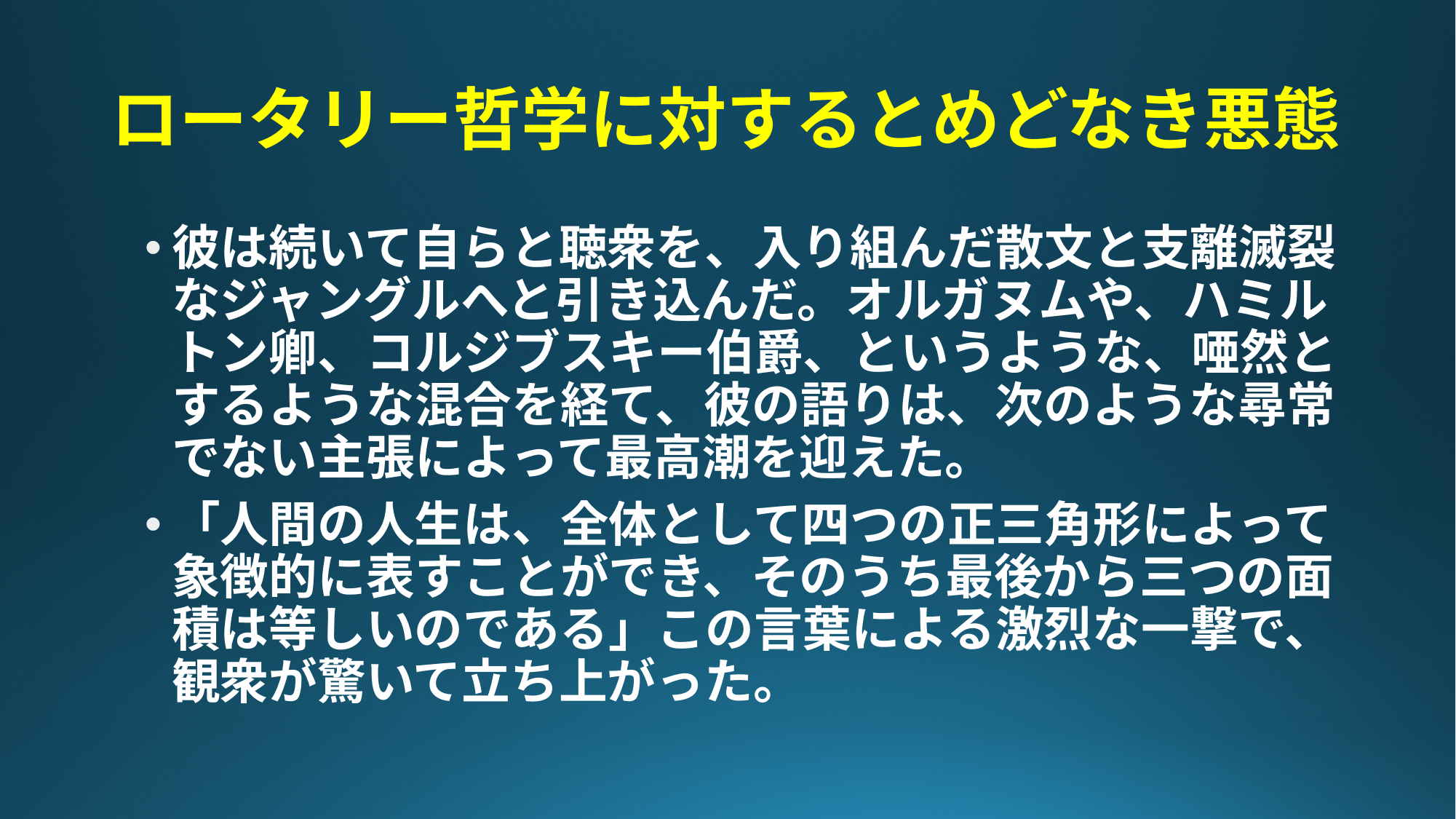

# ロータリー哲学に対するとめどなき悪態
彼は続いて自らと聴衆を、入り組んだ散文と支離滅裂なジャングルへと引き込んだ。オルガヌムや、ハミルトン卿、コルジブスキー伯爵、というような、唖然とするような混合を経て、彼の語りは、次のような尋常でない主張によって最高潮を迎えた。
「人間の人生は、全体として四つの正三角形によって象徴的に表すことができ、そのうち最後から三つの面積は等しいのである」この言葉による激烈な一撃で、観衆が驚いて立ち上がった。